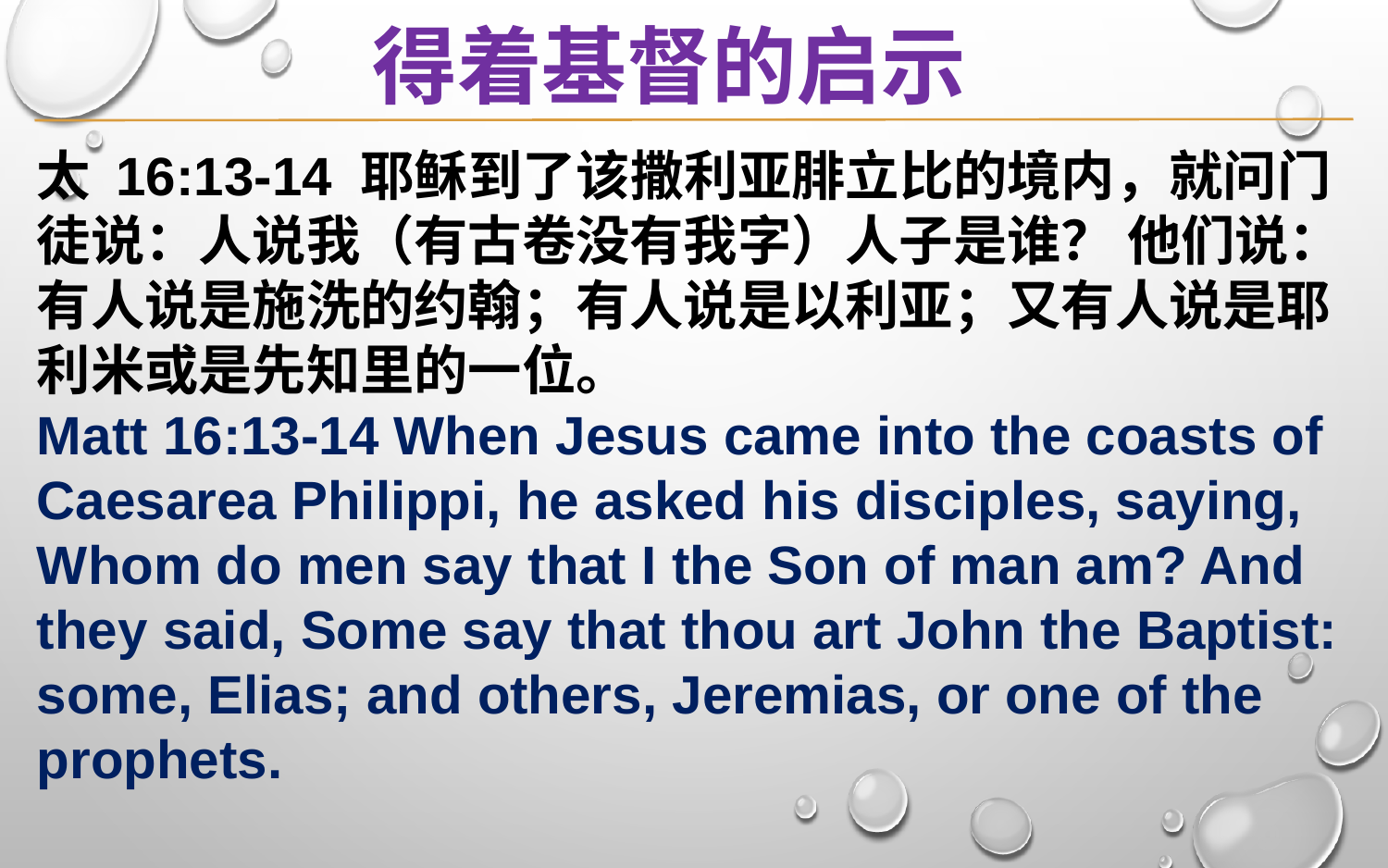

得着基督的启示
太 16:13-14 耶稣到了该撒利亚腓立比的境内，就问门徒说：人说我（有古卷没有我字）人子是谁？ 他们说：有人说是施洗的约翰；有人说是以利亚；又有人说是耶利米或是先知里的一位。
Matt 16:13-14 When Jesus came into the coasts of Caesarea Philippi, he asked his disciples, saying, Whom do men say that I the Son of man am? And they said, Some say that thou art John the Baptist: some, Elias; and others, Jeremias, or one of the prophets.